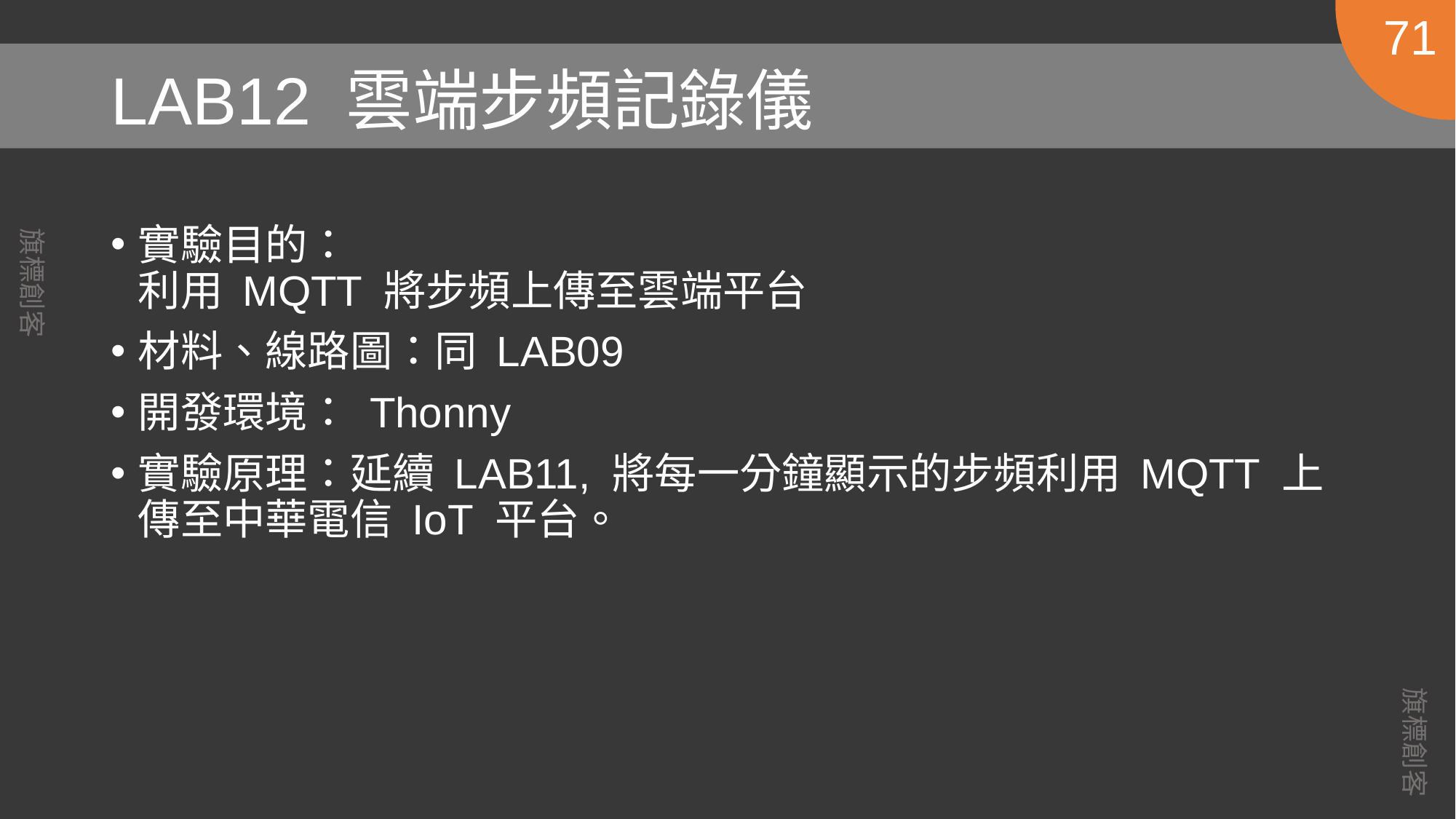

71
# LAB12 雲端步頻記錄儀
實驗目的：
利用 MQTT 將步頻上傳至雲端平台
材料、線路圖：同 LAB09
開發環境： Thonny
實驗原理：延續 LAB11, 將每一分鐘顯示的步頻利用 MQTT 上傳至中華電信 IoT 平台。